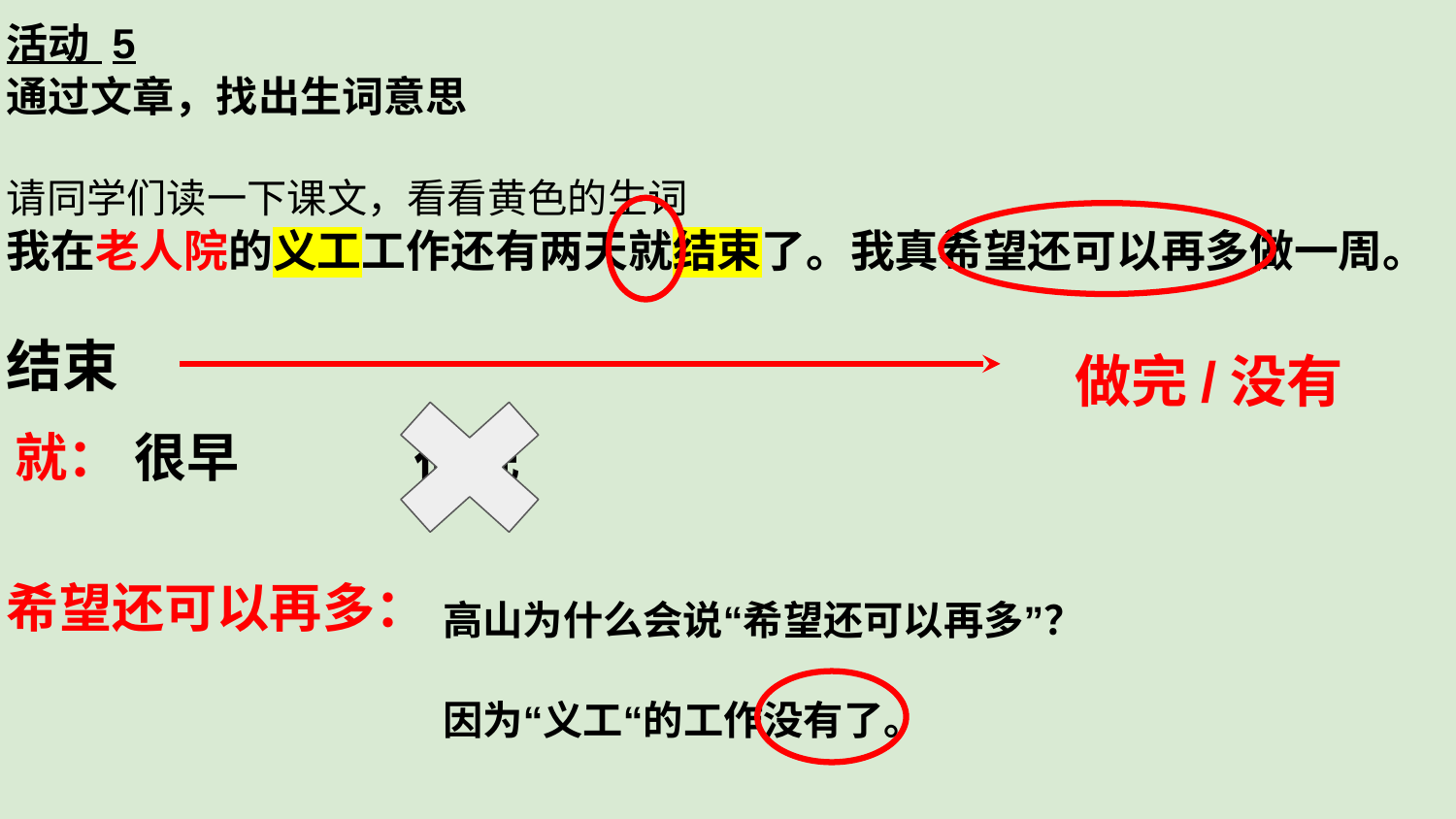

活动 5
通过文章，找出生词意思

请同学们读一下课文，看看黄色的生词
我在老人院的义工工作还有两天就结束了。我真希望还可以再多做一周。

结束

做完/没有

就： 很早            很晚
希望还可以再多：
高山为什么会说“希望还可以再多”？

因为“义工“的工作没有了。